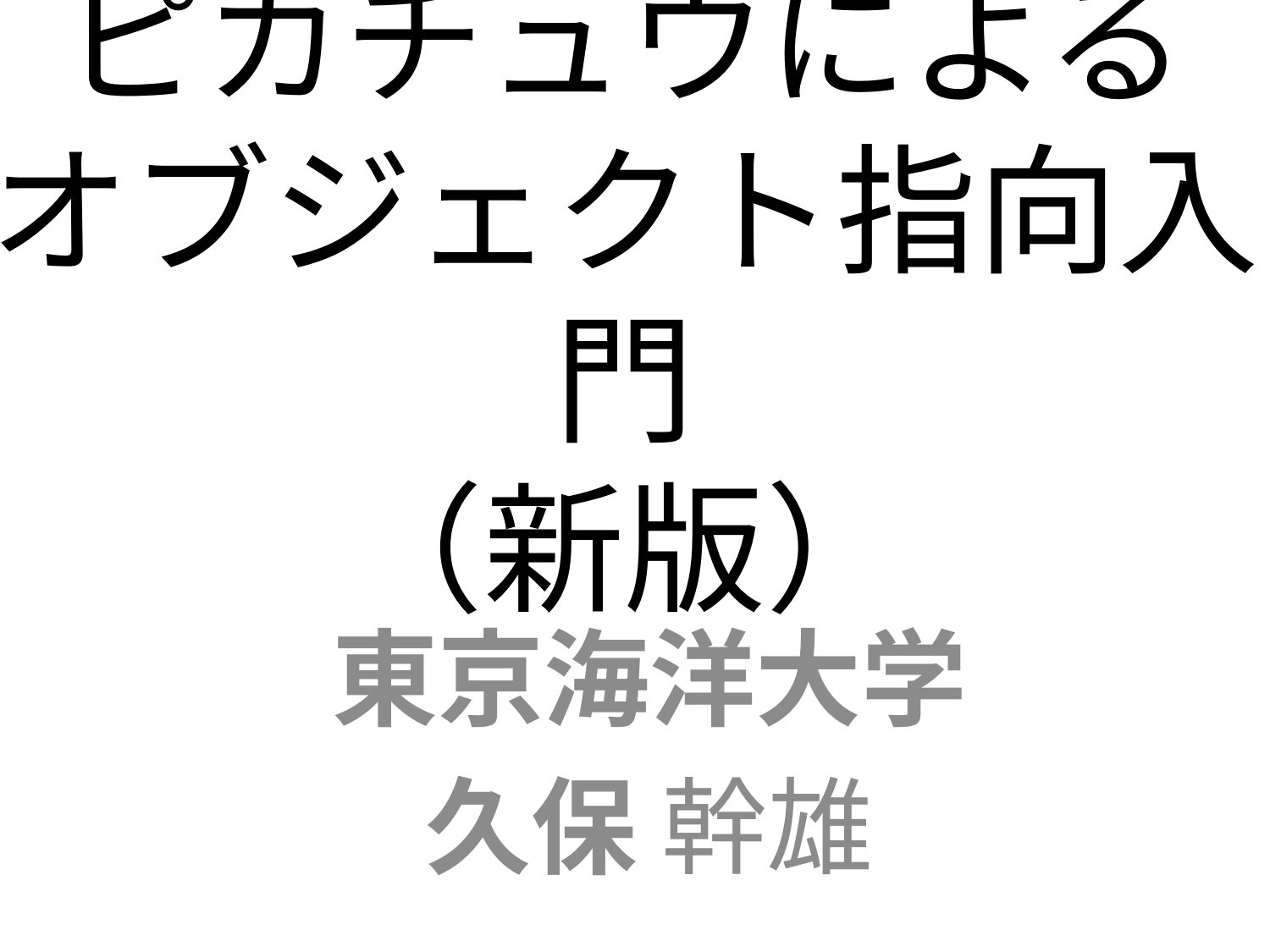

# ピカチュウによる オブジェクト指向入門 （新版）
東京海洋大学
久保 幹雄